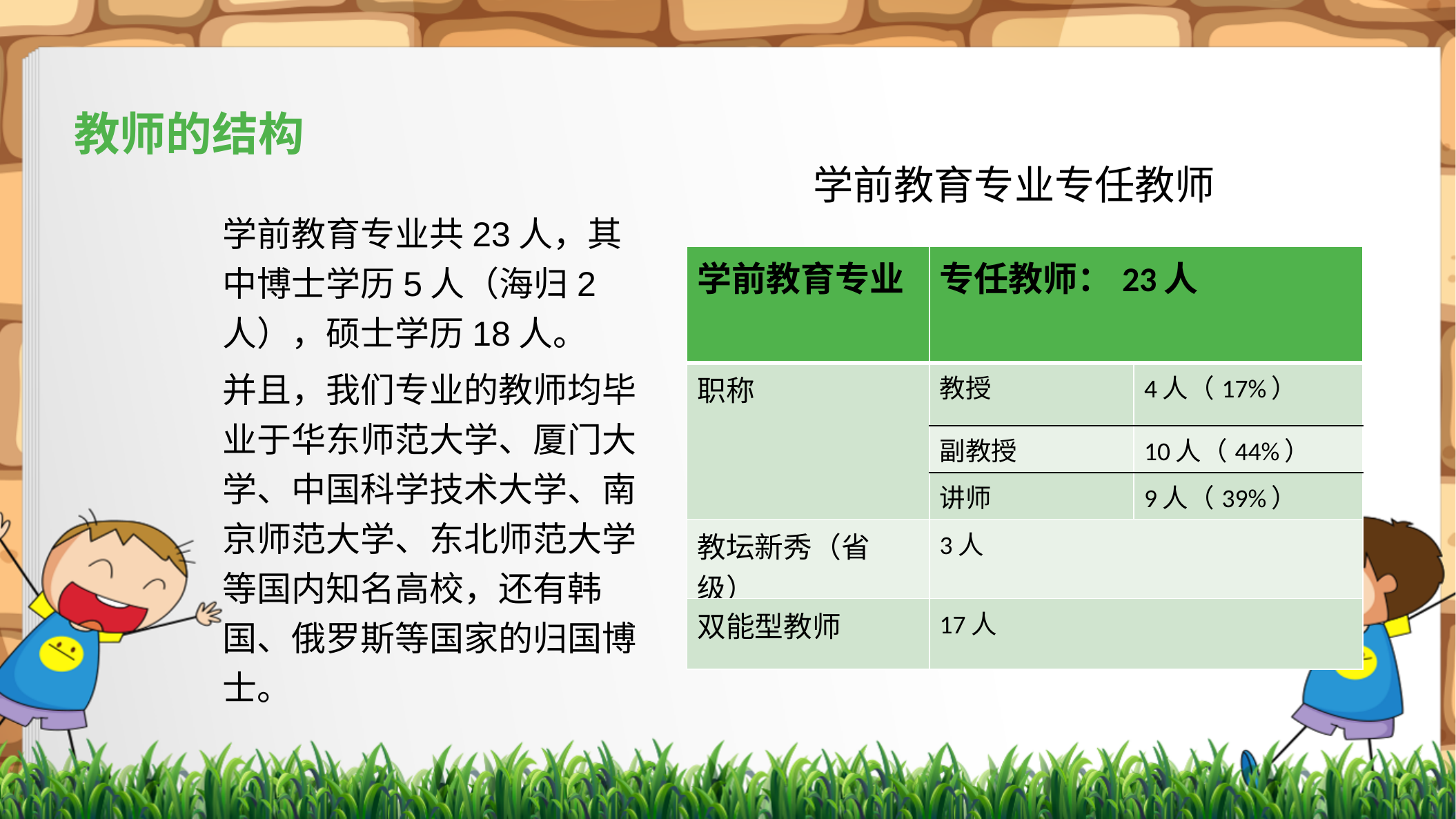

教师的结构
学前教育专业专任教师
学前教育专业共23人，其中博士学历5人（海归2人），硕士学历18人。
并且，我们专业的教师均毕业于华东师范大学、厦门大学、中国科学技术大学、南京师范大学、东北师范大学等国内知名高校，还有韩国、俄罗斯等国家的归国博士。

| 学前教育专业 | 专任教师：23人 |  |
| --- | --- | --- |
| 职称 | 教授 | 4人（17%） |
|  | 副教授 | 10人（44%） |
|  | 讲师 | 9人（39%） |
| 教坛新秀（省级） | 3人 |  |
| 双能型教师 | 17人 |  |